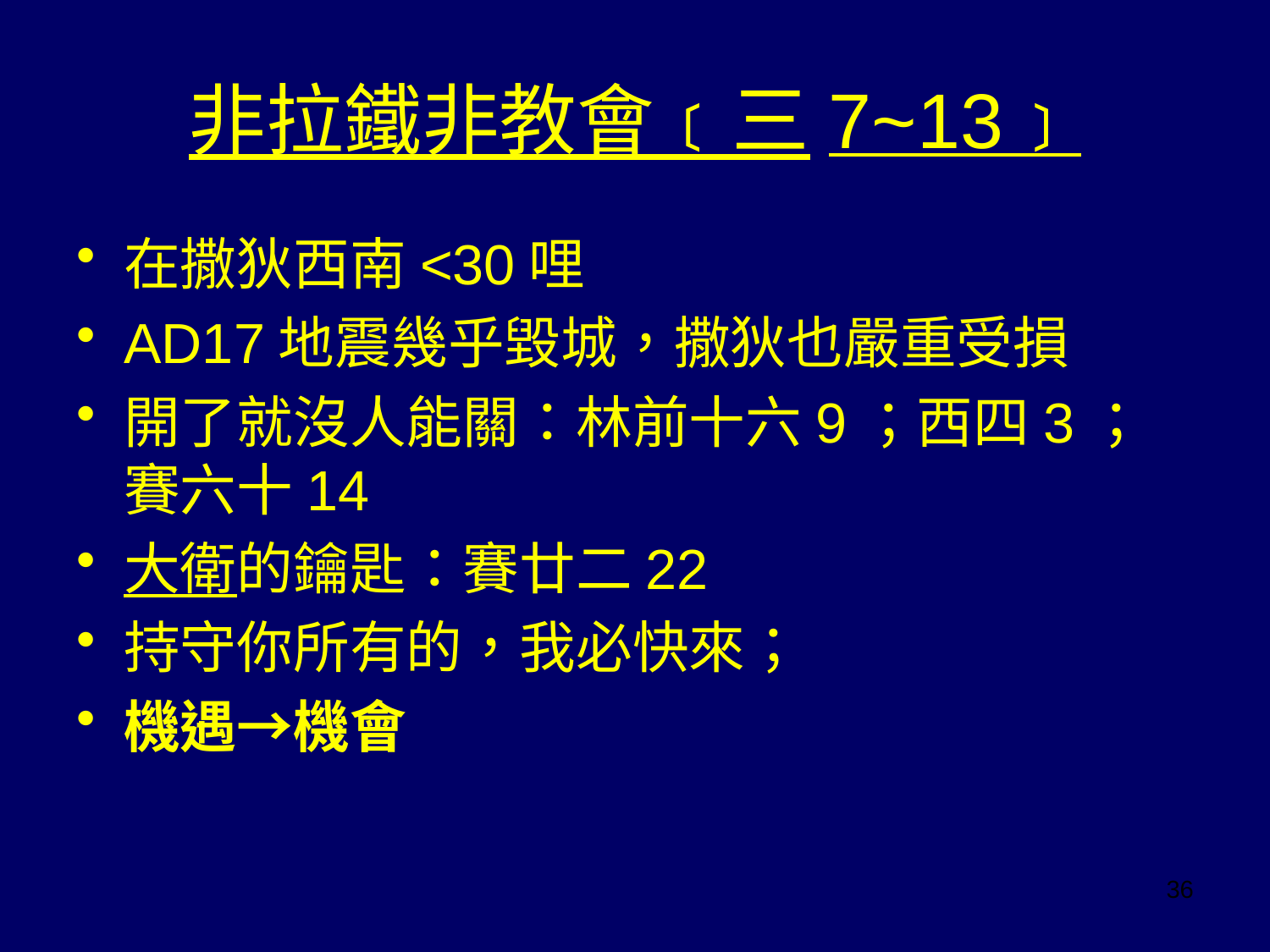

# 非拉鐵非教會﹝三7~13﹞
在撒狄西南<30哩
AD17地震幾乎毀城，撒狄也嚴重受損
開了就沒人能關：林前十六9；西四3；賽六十14
大衛的鑰匙：賽廿二22
持守你所有的，我必快來；
機遇→機會
36